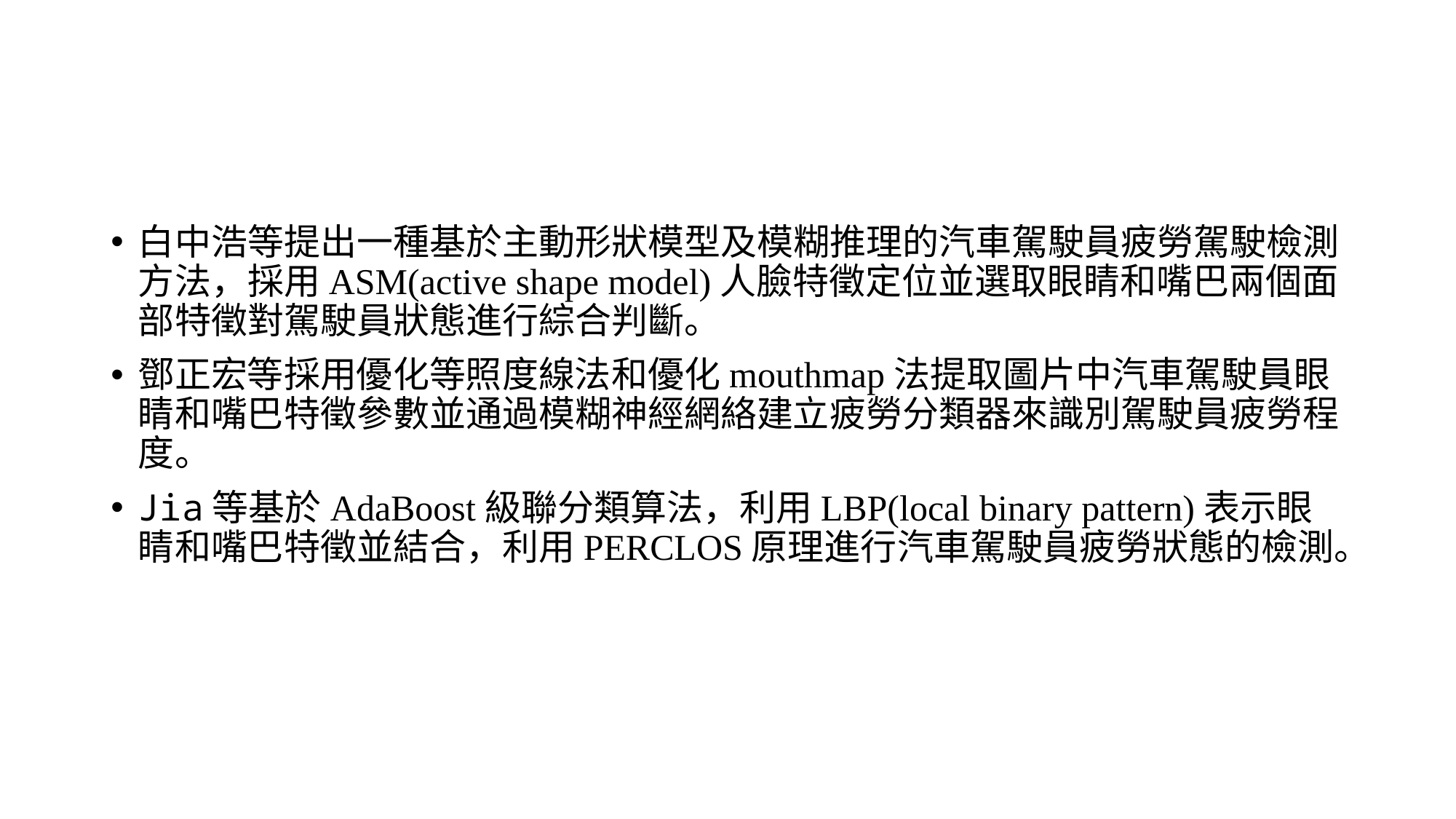

#
白中浩等提出一種基於主動形狀模型及模糊推理的汽車駕駛員疲勞駕駛檢測方法，採用ASM(active shape model)人臉特徵定位並選取眼睛和嘴巴兩個面部特徵對駕駛員狀態進行綜合判斷。
鄧正宏等採用優化等照度線法和優化mouthmap法提取圖片中汽車駕駛員眼睛和嘴巴特徵參數並通過模糊神經網絡建立疲勞分類器來識別駕駛員疲勞程度。
Jia等基於AdaBoost級聯分類算法，利用LBP(local binary pattern)表示眼睛和嘴巴特徵並結合，利用PERCLOS原理進行汽車駕駛員疲勞狀態的檢測。